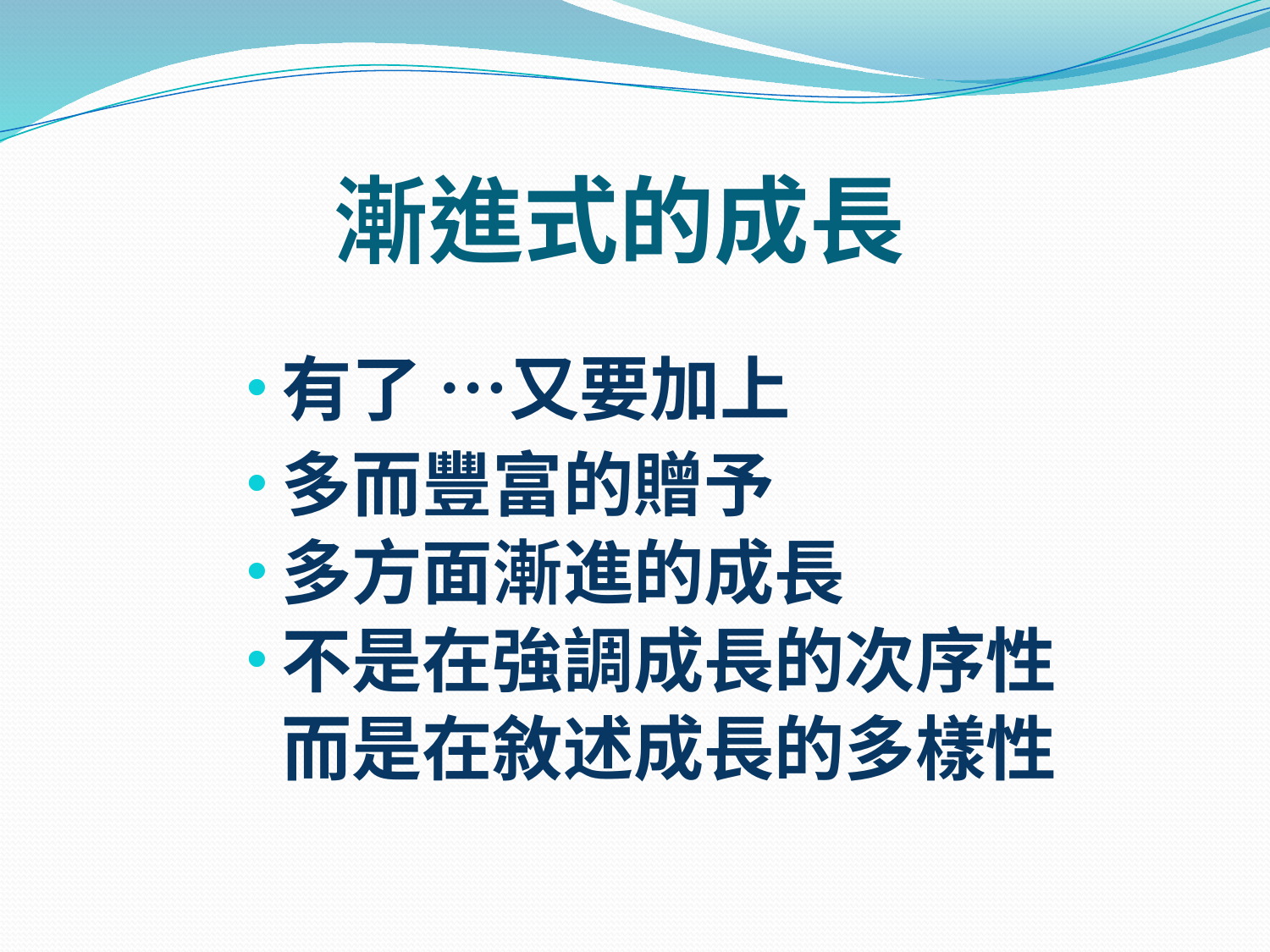

# 漸進式的成長
有了 …又要加上
多而豐富的贈予
多方面漸進的成長
不是在強調成長的次序性
	而是在敘述成長的多樣性